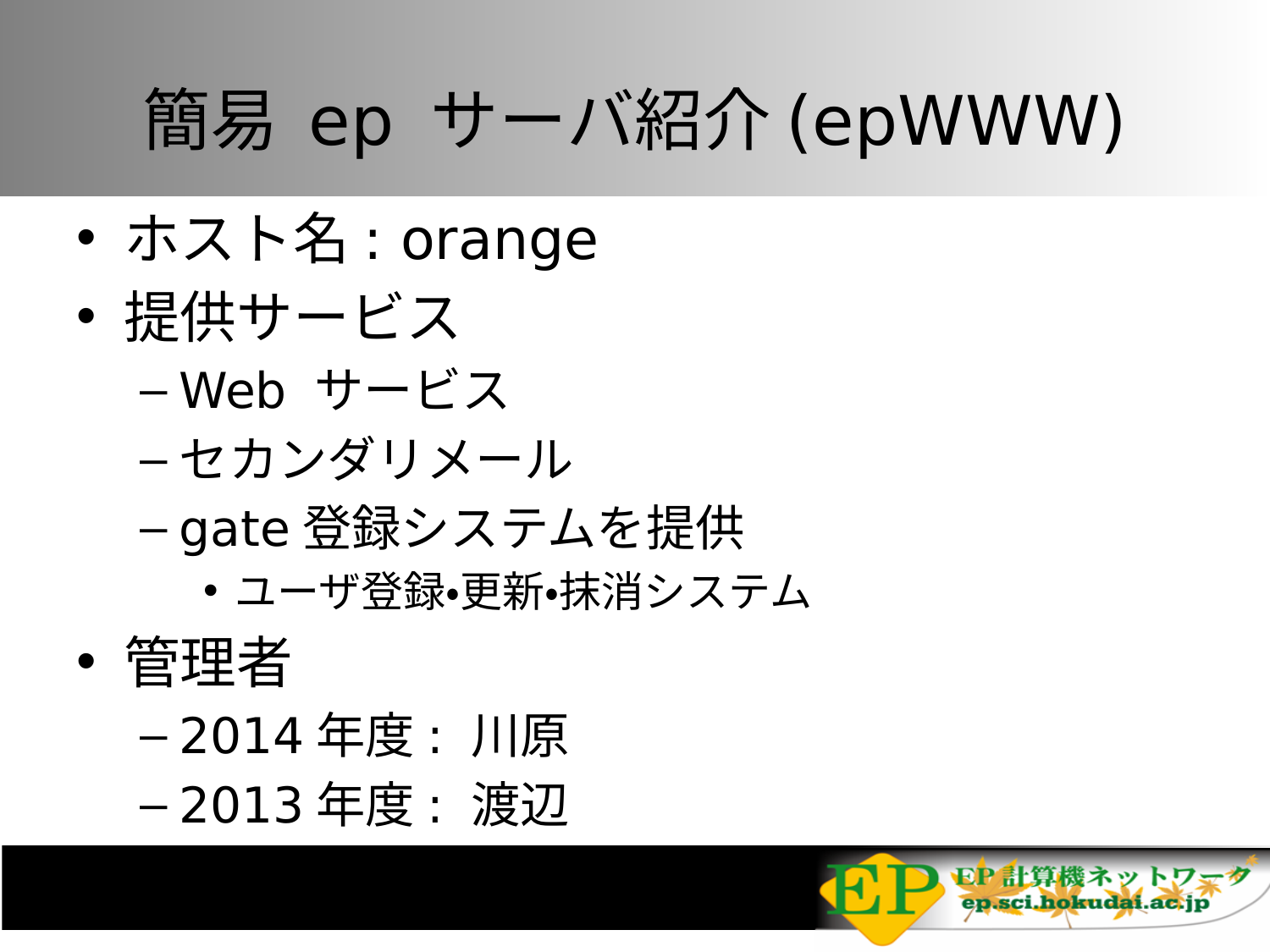

# 簡易 ep サーバ紹介(epWWW)
ホスト名: orange
提供サービス
Web サービス
セカンダリメール
gate登録システムを提供
ユーザ登録・更新・抹消システム
管理者
2014年度: 川原
2013年度: 渡辺